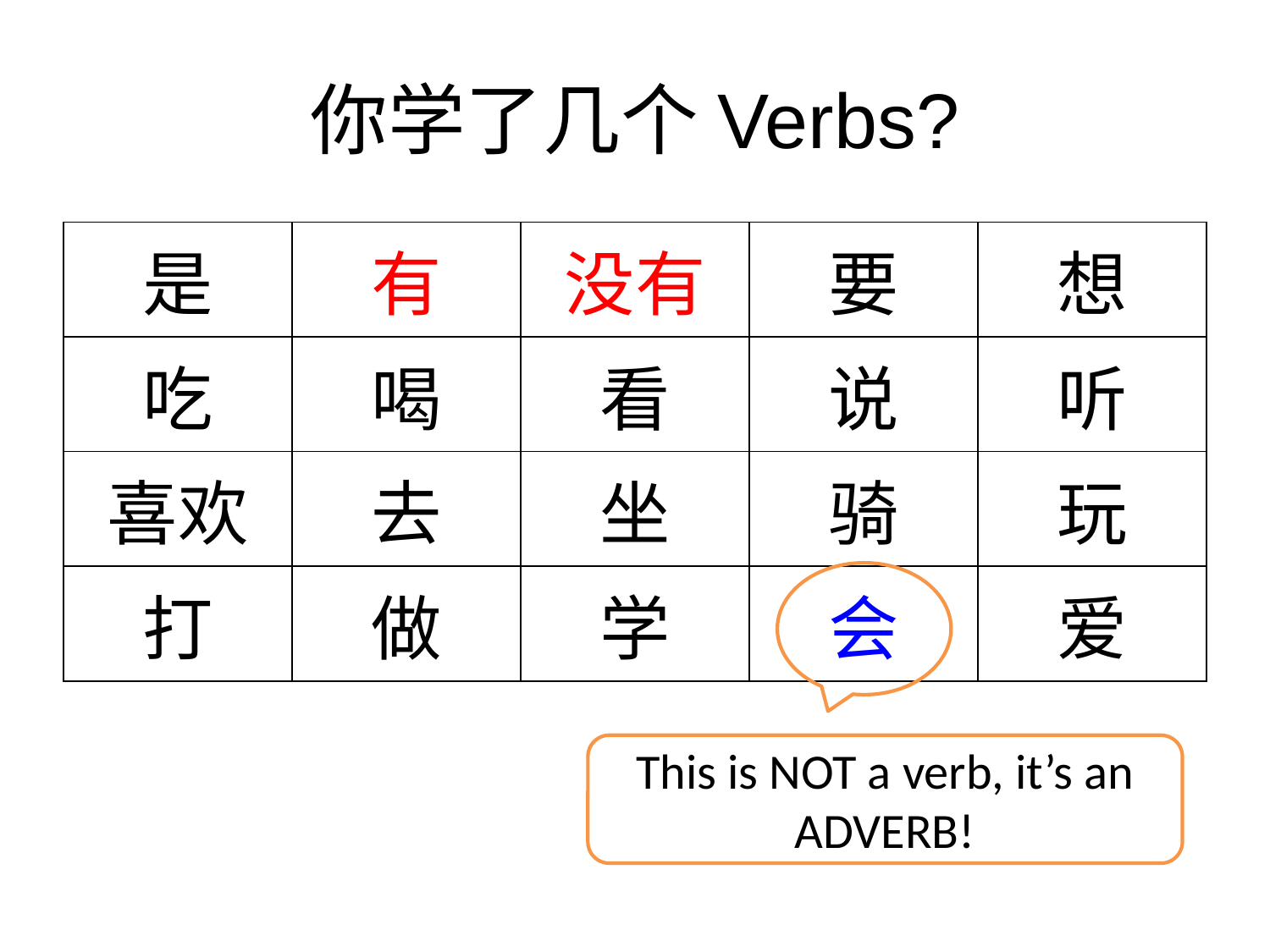

# 你学了几个Verbs?
| 是 | 有 | 没有 | 要 | 想 |
| --- | --- | --- | --- | --- |
| 吃 | 喝 | 看 | 说 | 听 |
| 喜欢 | 去 | 坐 | 骑 | 玩 |
| 打 | 做 | 学 | 会 | 爱 |

This is NOT a verb, it’s an ADVERB!